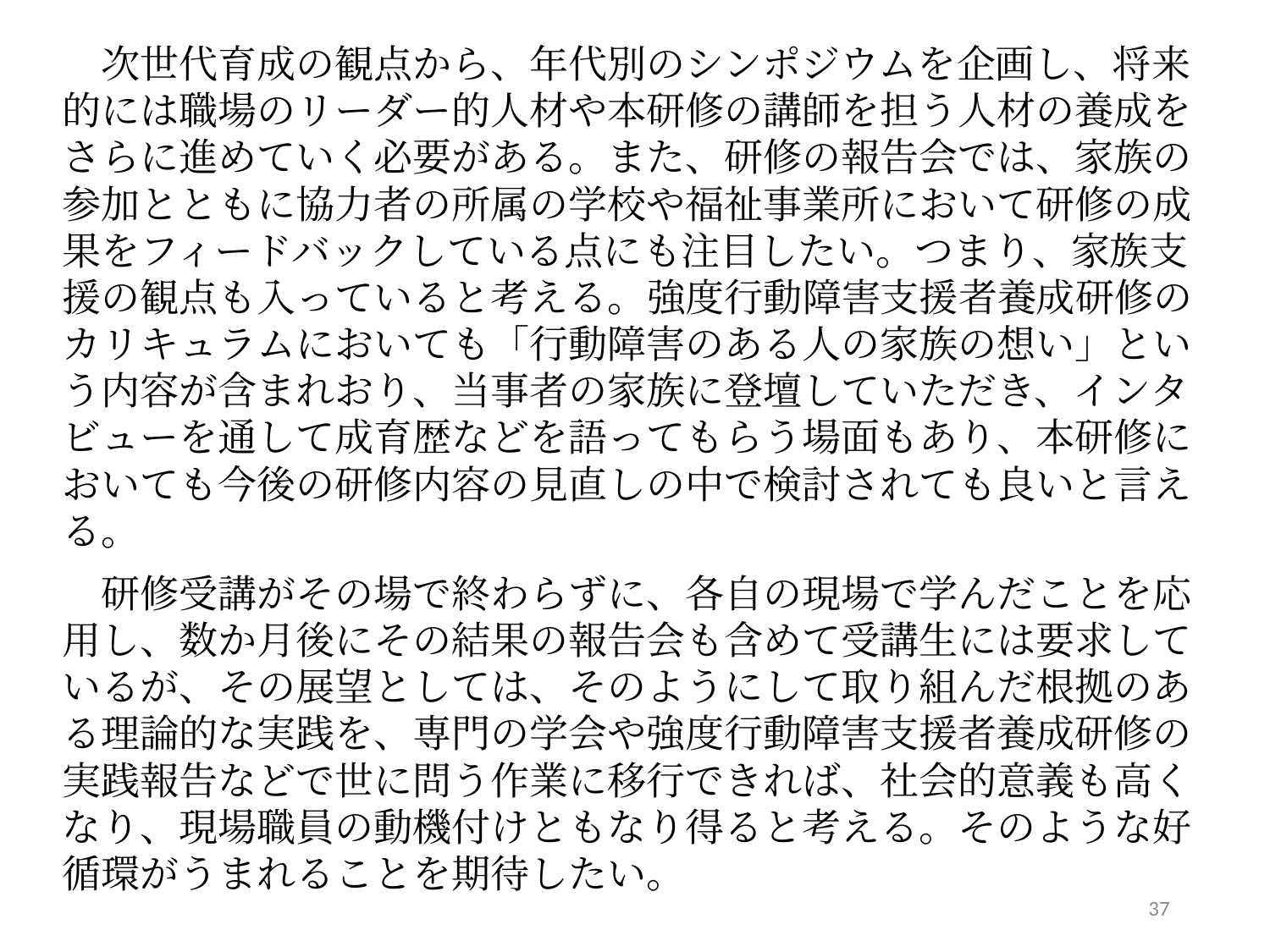

次世代育成の観点から、年代別のシンポジウムを企画し、将来的には職場のリーダー的人材や本研修の講師を担う人材の養成をさらに進めていく必要がある。また、研修の報告会では、家族の参加とともに協力者の所属の学校や福祉事業所において研修の成果をフィードバックしている点にも注目したい。つまり、家族支援の観点も入っていると考える。強度行動障害支援者養成研修のカリキュラムにおいても「行動障害のある人の家族の想い」という内容が含まれおり、当事者の家族に登壇していただき、インタビューを通して成育歴などを語ってもらう場面もあり、本研修においても今後の研修内容の見直しの中で検討されても良いと言える。
　研修受講がその場で終わらずに、各自の現場で学んだことを応用し、数か月後にその結果の報告会も含めて受講生には要求しているが、その展望としては、そのようにして取り組んだ根拠のある理論的な実践を、専門の学会や強度行動障害支援者養成研修の実践報告などで世に問う作業に移行できれば、社会的意義も高くなり、現場職員の動機付けともなり得ると考える。そのような好循環がうまれることを期待したい。

37